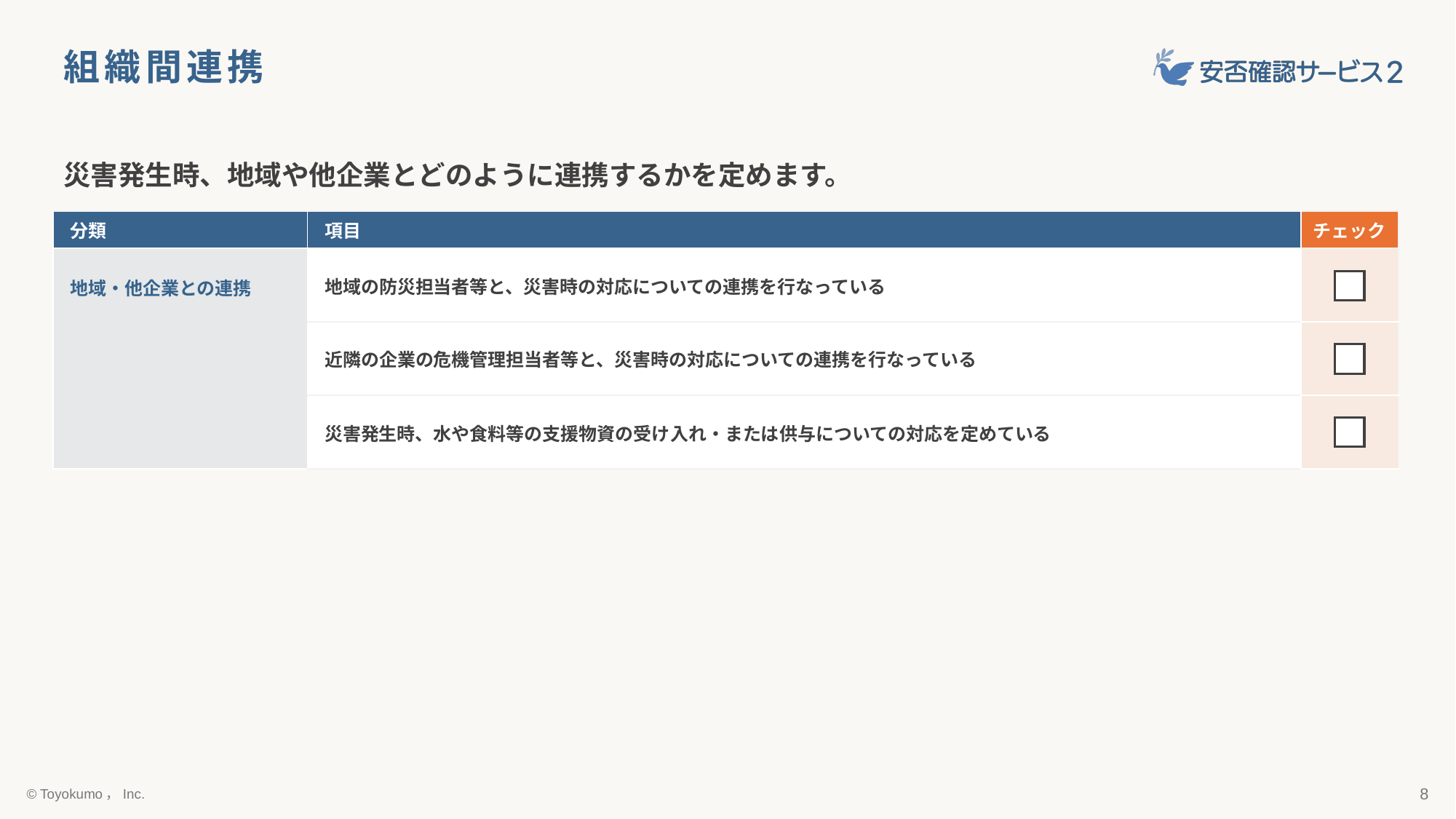

# 組織間連携
災害発生時、地域や他企業とどのように連携するかを定めます。
| 分類 | 項目 | チェック |
| --- | --- | --- |
| 地域・他企業との連携 | 地域の防災担当者等と、災害時の対応についての連携を行なっている |  |
|  | 近隣の企業の危機管理担当者等と、災害時の対応についての連携を行なっている |  |
|  | 災害発生時、水や食料等の支援物資の受け入れ・または供与についての対応を定めている |  |

8
© Toyokumo，Inc.